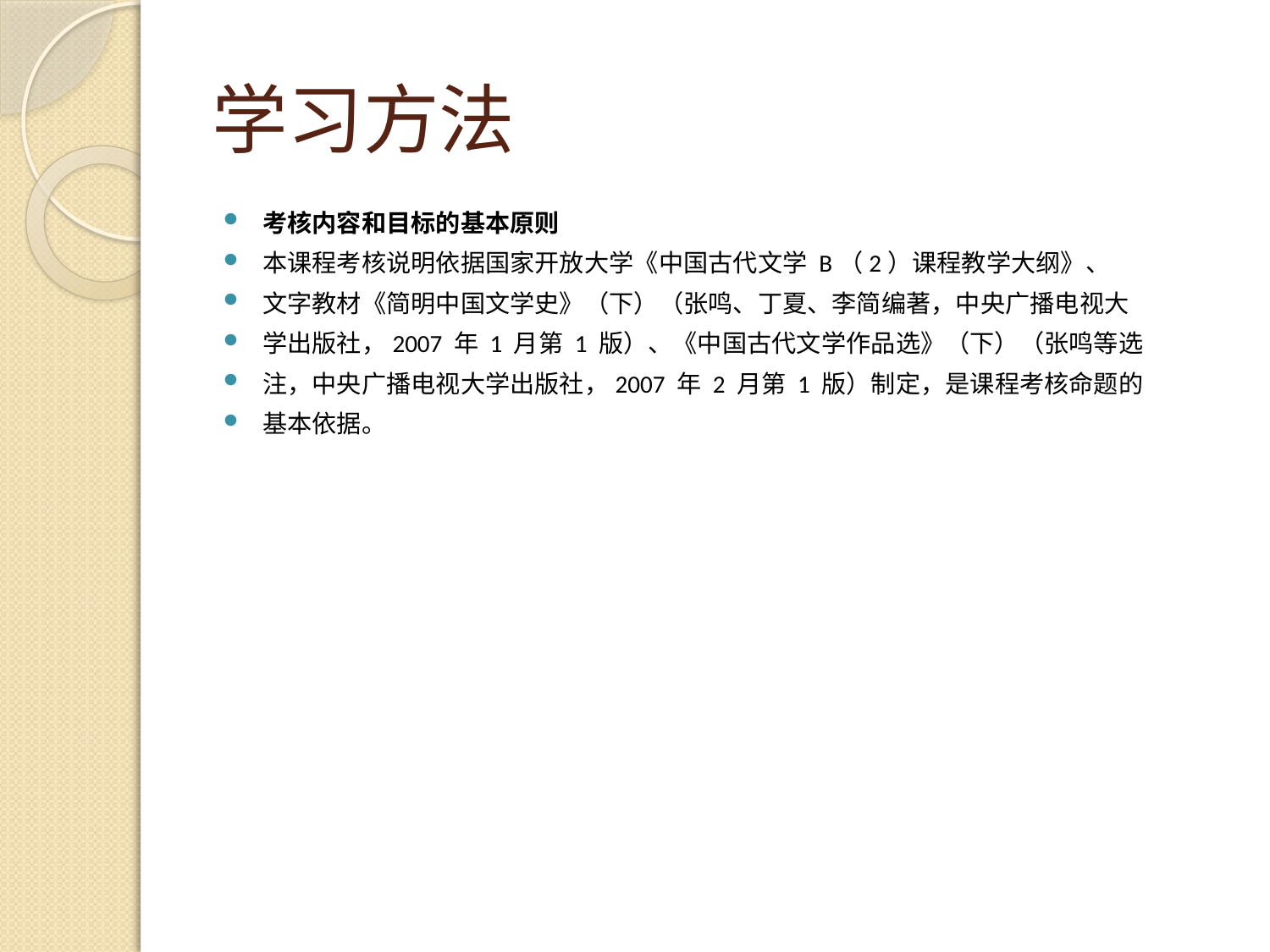

# 学习方法
考核内容和目标的基本原则
本课程考核说明依据国家开放大学《中国古代文学 B（2）课程教学大纲》、
文字教材《简明中国文学史》（下）（张鸣、丁夏、李简编著，中央广播电视大
学出版社，2007 年 1 月第 1 版）、《中国古代文学作品选》（下）（张鸣等选
注，中央广播电视大学出版社，2007 年 2 月第 1 版）制定，是课程考核命题的
基本依据。